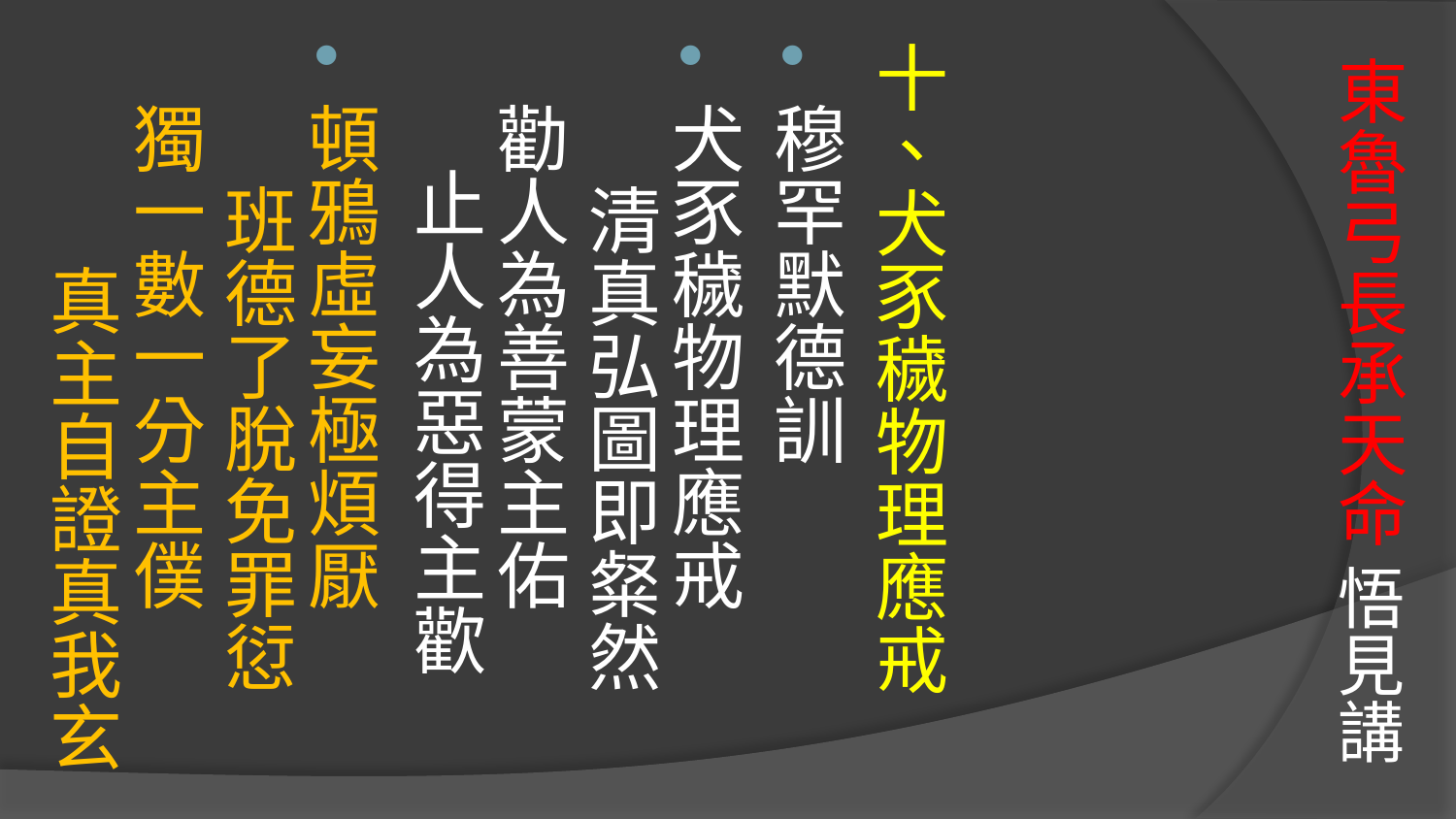

十、犬豕穢物理應戒
穆罕默德訓
犬豕穢物理應戒　            清真弘圖即粲然
勸人為善蒙主佑　           止人為惡得主歡
頓鴉虛妄極煩厭　            班德了脫免罪愆
獨一數一分主僕　                 真主自證真我玄
# 東魯弓長承天命 悟見講